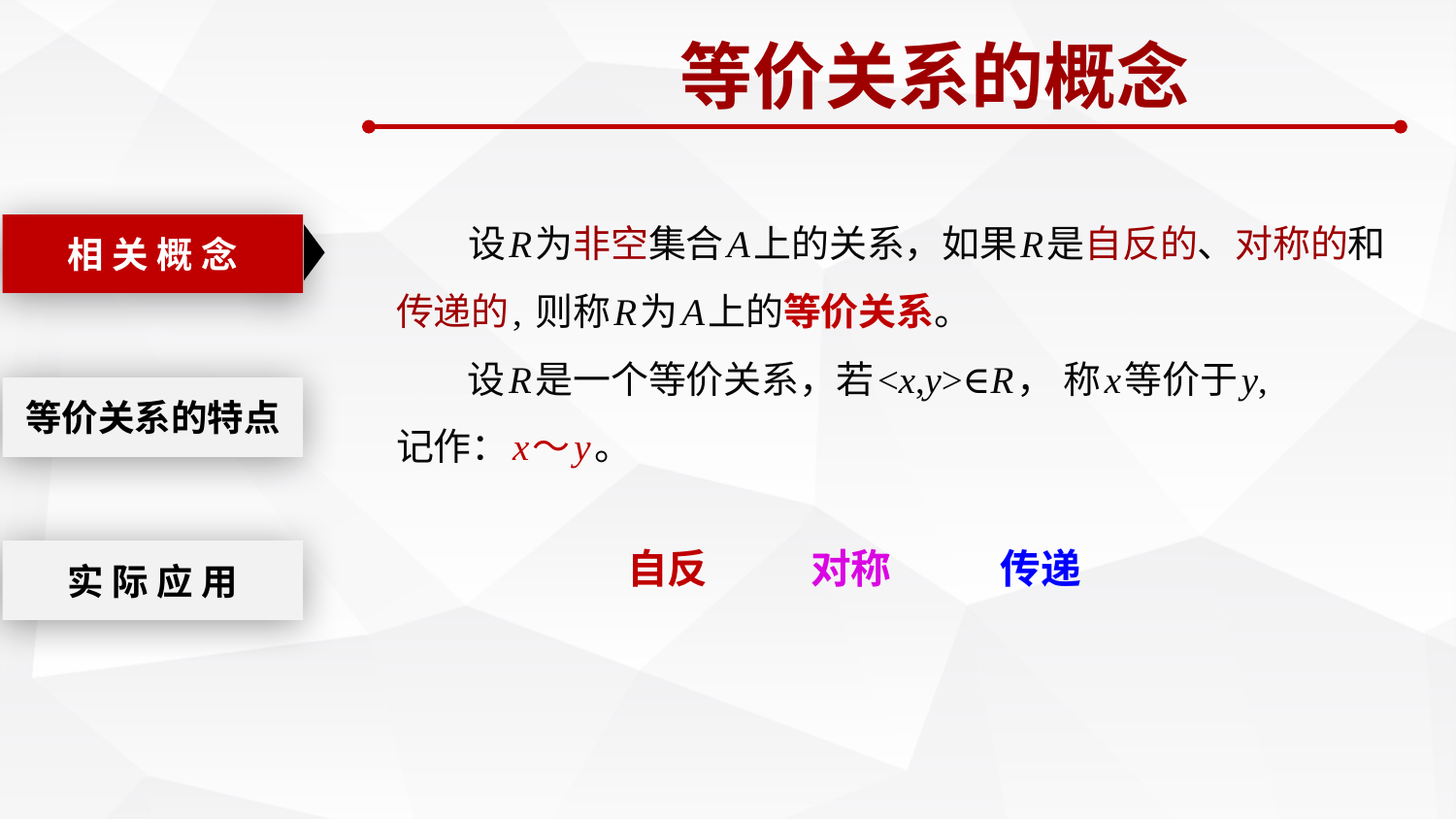

等价关系的概念

         设R为非空集合A上的关系，如果R是自反的、对称的和传递的, 则称R为A上的等价关系。
        设R是一个等价关系，若<x,y>∈R， 称x等价于y,
记作：x～y。
相 关 概 念

等价关系的特点
自反
对称
传递
实 际 应 用